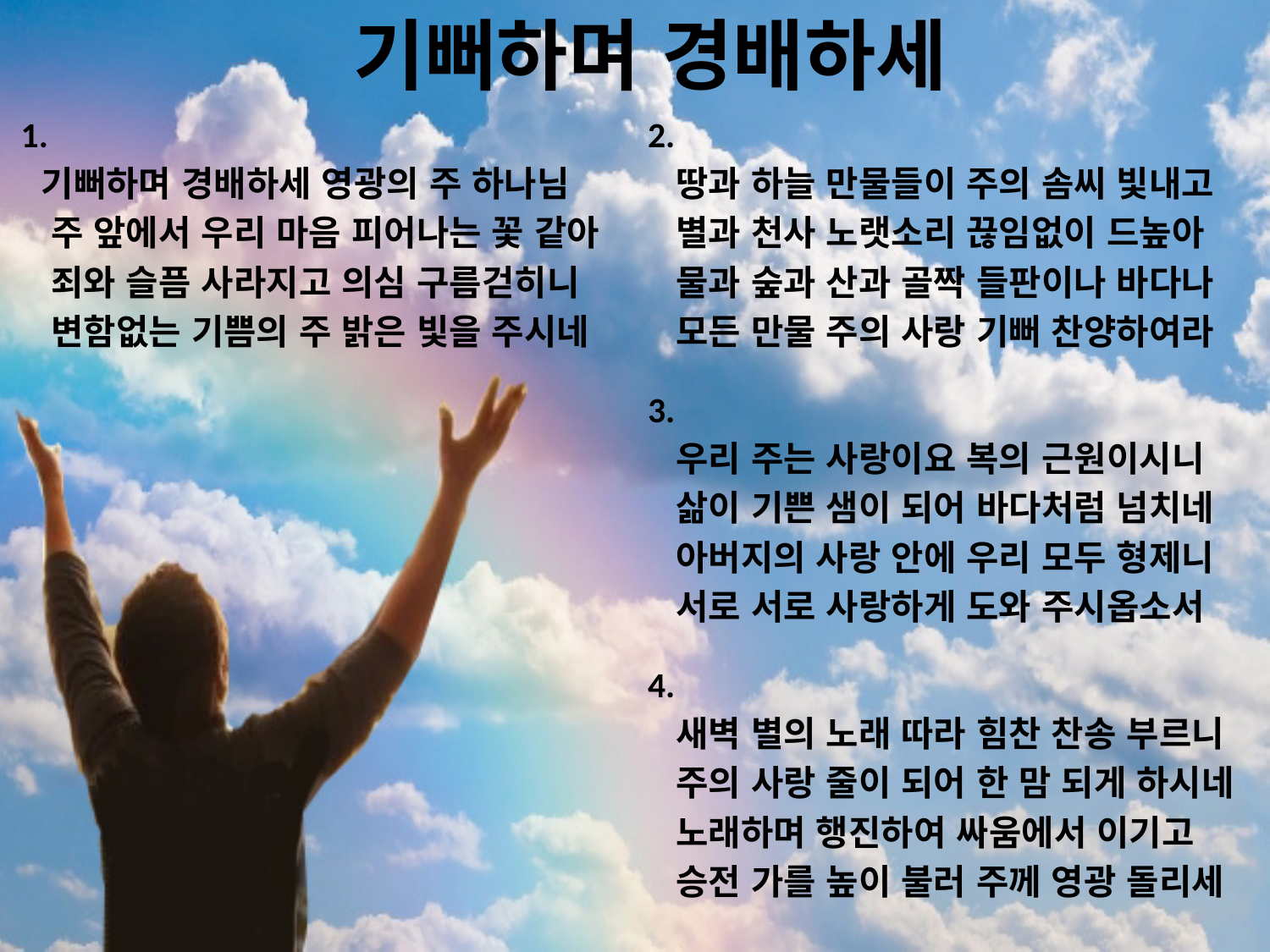

기뻐하며 경배하세
 1.
  기뻐하며 경배하세 영광의 주 하나님
   주 앞에서 우리 마음 피어나는 꽃 같아
   죄와 슬픔 사라지고 의심 구름걷히니
   변함없는 기쁨의 주 밝은 빛을 주시네

2.
  땅과 하늘 만물들이 주의 솜씨 빛내고
  별과 천사 노랫소리 끊임없이 드높아
  물과 숲과 산과 골짝 들판이나 바다나
  모든 만물 주의 사랑 기뻐 찬양하여라

3.
  우리 주는 사랑이요 복의 근원이시니
  삶이 기쁜 샘이 되어 바다처럼 넘치네
  아버지의 사랑 안에 우리 모두 형제니
  서로 서로 사랑하게 도와 주시옵소서
4.
  새벽 별의 노래 따라 힘찬 찬송 부르니
  주의 사랑 줄이 되어 한 맘 되게 하시네
  노래하며 행진하여 싸움에서 이기고
  승전 가를 높이 불러 주께 영광 돌리세